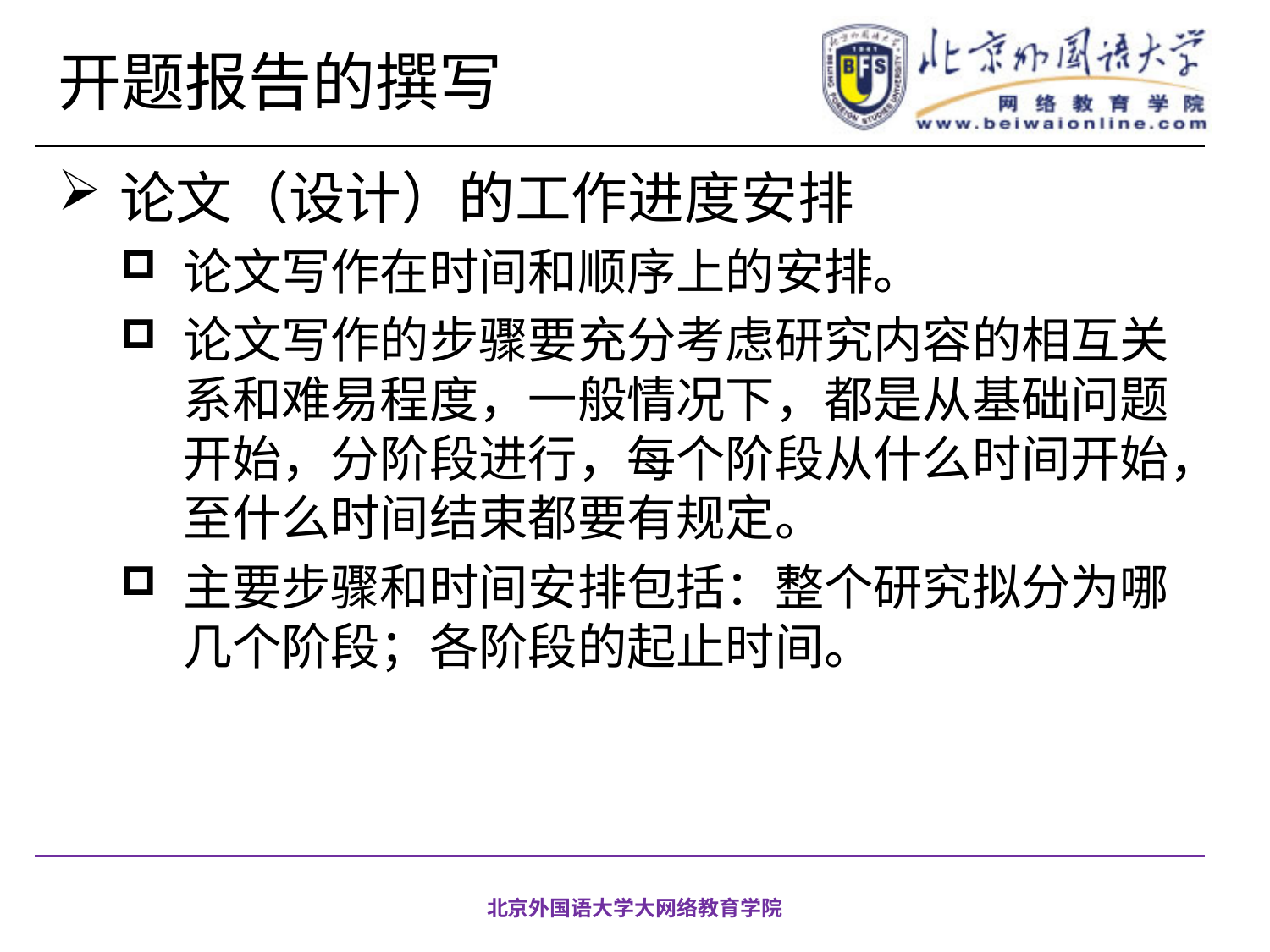

# 开题报告的撰写
论文（设计）的工作进度安排
论文写作在时间和顺序上的安排。
论文写作的步骤要充分考虑研究内容的相互关系和难易程度，一般情况下，都是从基础问题开始，分阶段进行，每个阶段从什么时间开始，至什么时间结束都要有规定。
主要步骤和时间安排包括：整个研究拟分为哪几个阶段；各阶段的起止时间。

北京外国语大学大网络教育学院
39